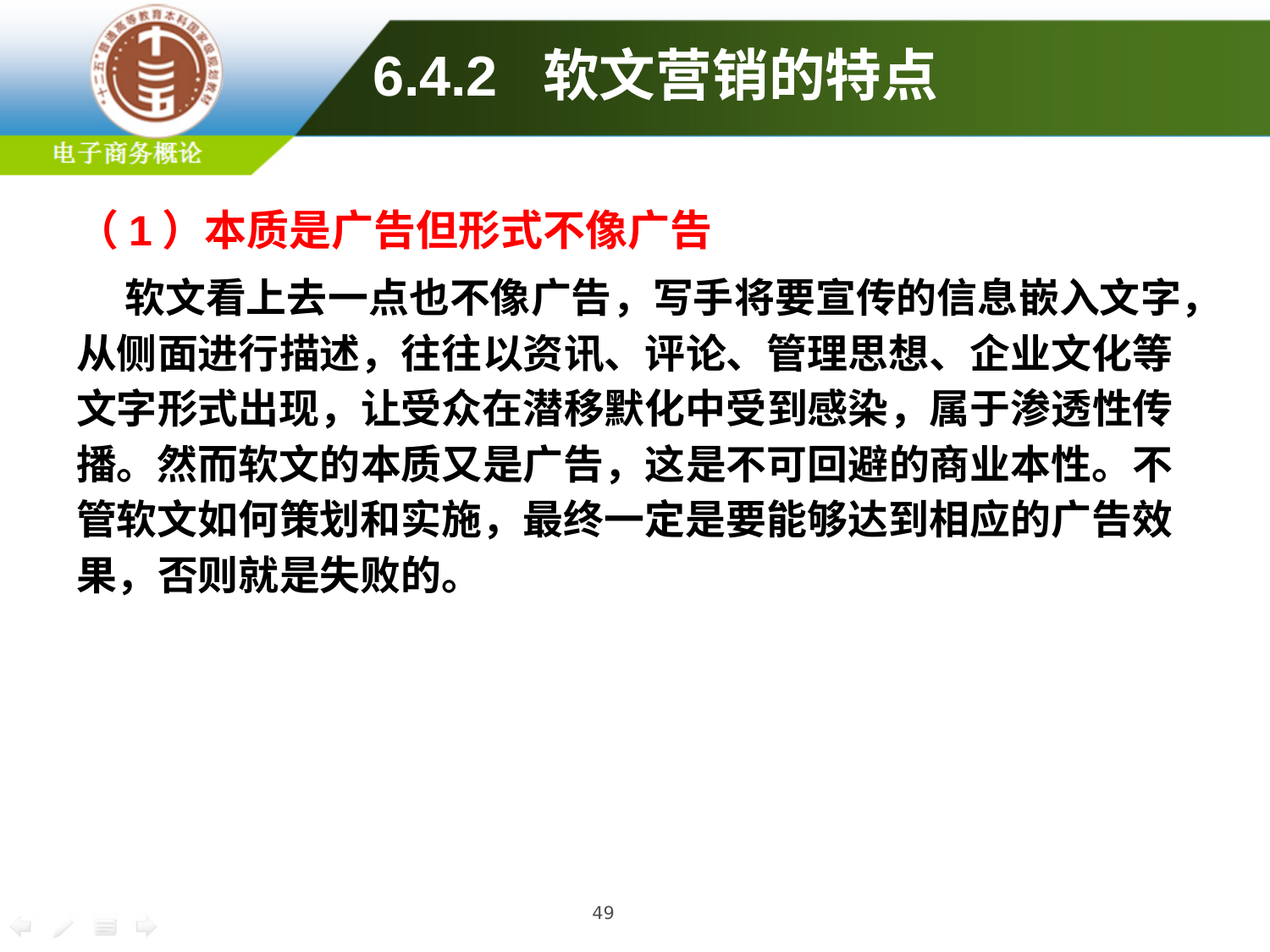

# 6.4.2  软文营销的特点
（1）本质是广告但形式不像广告
    软文看上去一点也不像广告，写手将要宣传的信息嵌入文字，从侧面进行描述，往往以资讯、评论、管理思想、企业文化等文字形式出现，让受众在潜移默化中受到感染，属于渗透性传播。然而软文的本质又是广告，这是不可回避的商业本性。不管软文如何策划和实施，最终一定是要能够达到相应的广告效果，否则就是失败的。
49